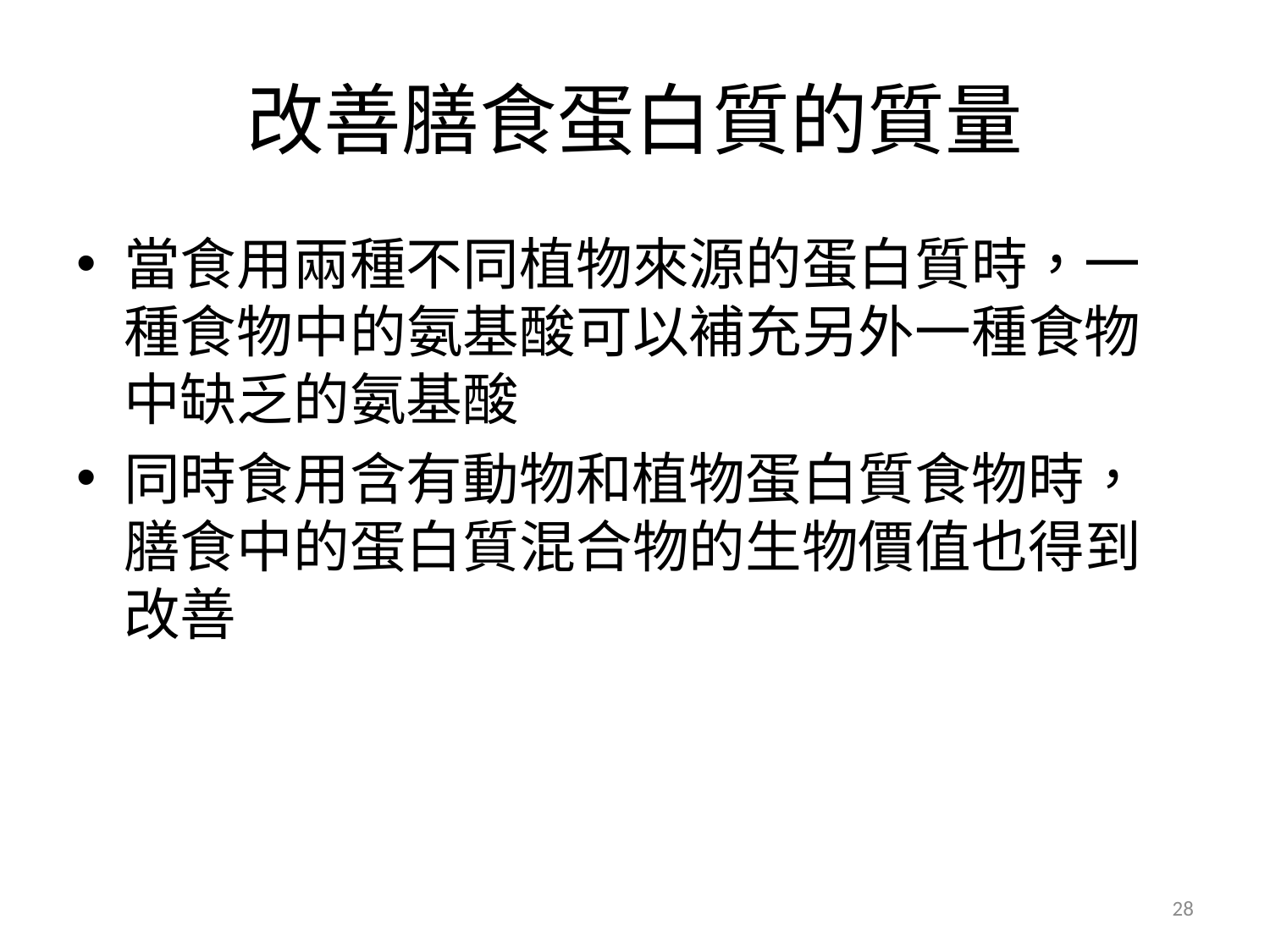

# 改善膳食蛋白質的質量
當食用兩種不同植物來源的蛋白質時，一種食物中的氨基酸可以補充另外一種食物中缺乏的氨基酸
同時食用含有動物和植物蛋白質食物時，膳食中的蛋白質混合物的生物價值也得到改善
28